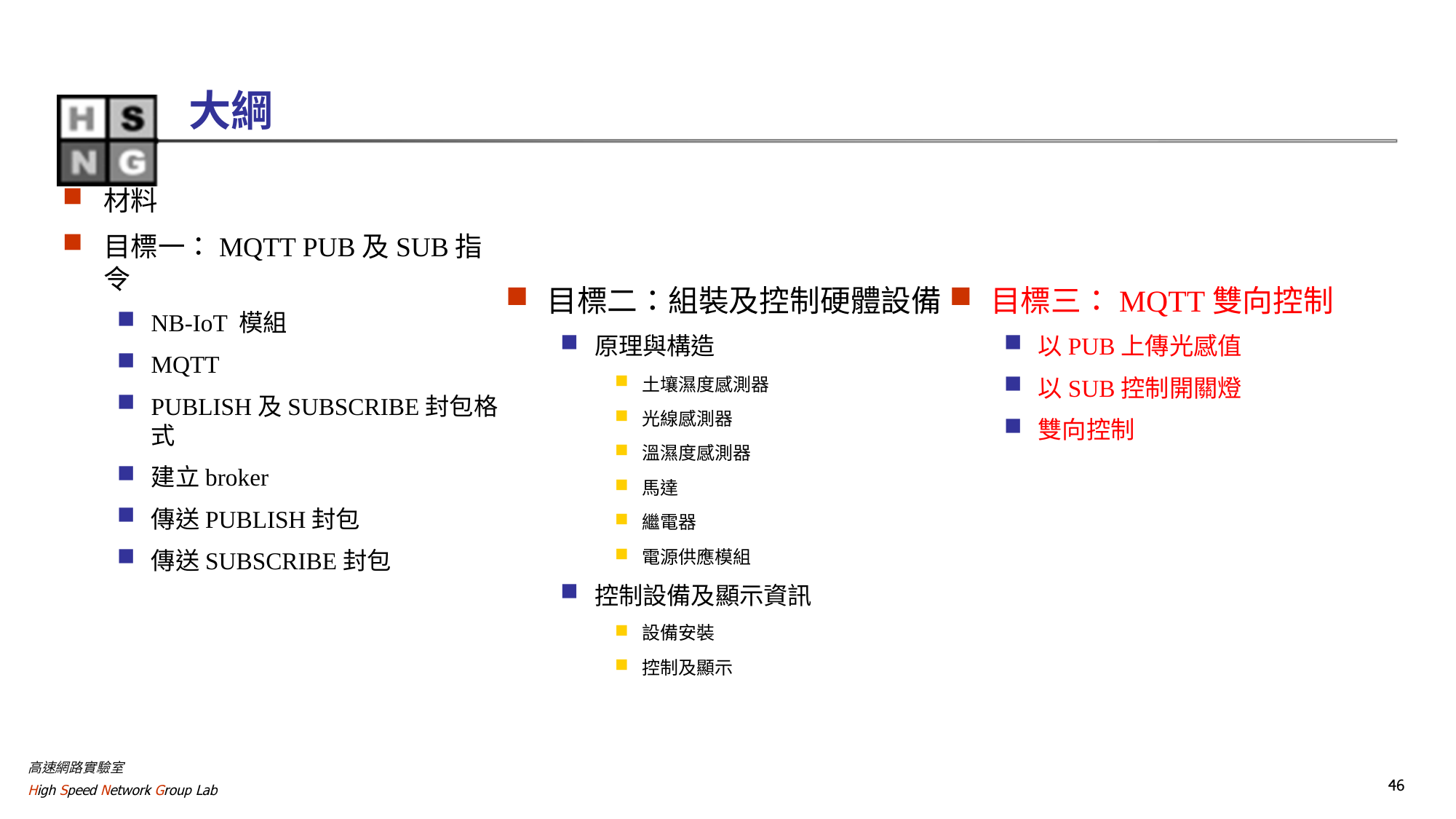

# 大綱
材料
目標一：MQTT PUB及SUB指令
NB-IoT 模組
MQTT
PUBLISH及SUBSCRIBE封包格式
建立broker
傳送PUBLISH封包
傳送SUBSCRIBE封包

目標二：組裝及控制硬體設備
原理與構造
土壤濕度感測器
光線感測器
溫濕度感測器
馬達
繼電器
電源供應模組
控制設備及顯示資訊
設備安裝
控制及顯示

目標三：MQTT雙向控制
以PUB上傳光感值
以SUB控制開關燈
雙向控制